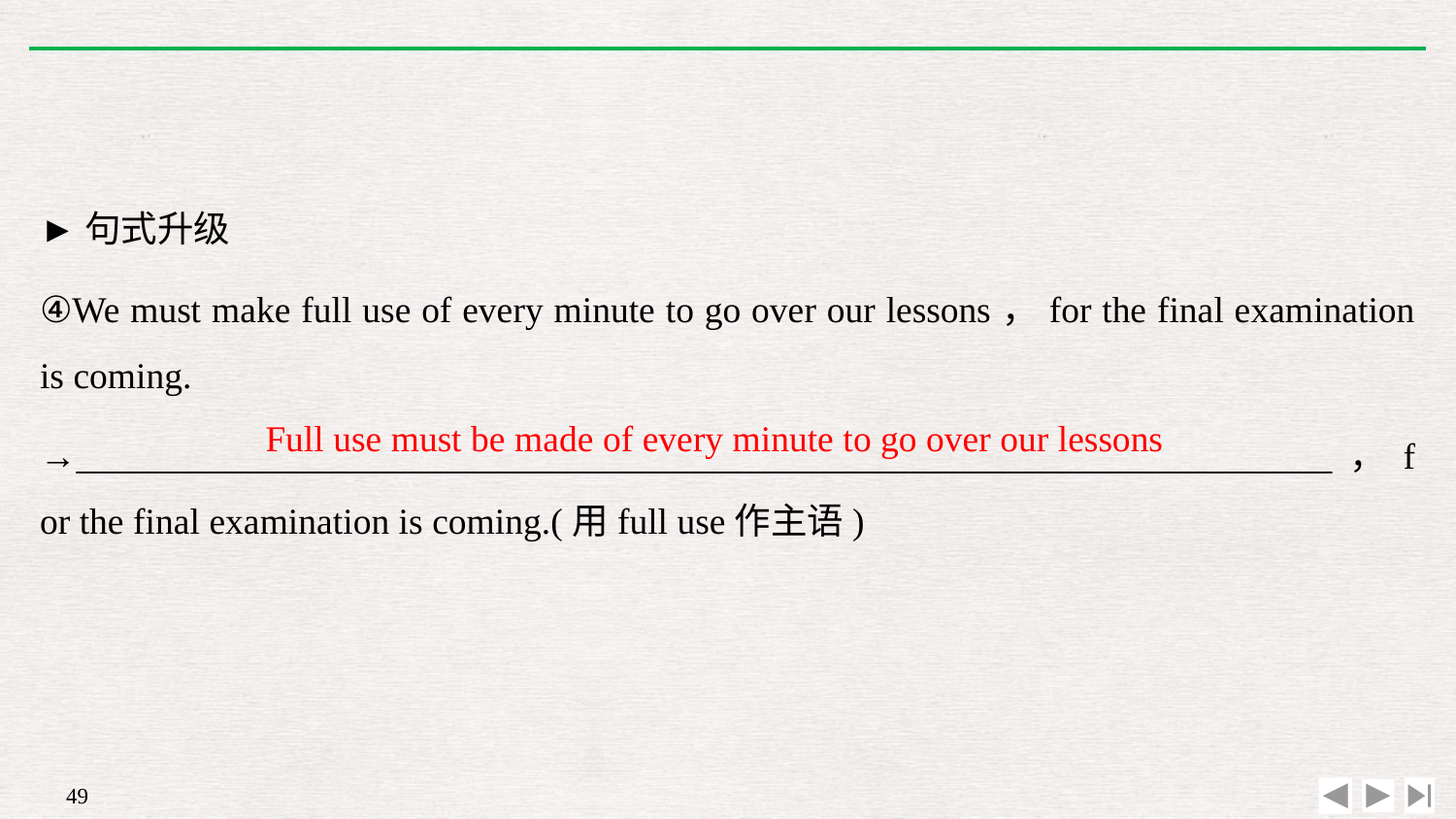

►句式升级
④We must make full use of every minute to go over our lessons，for the final examination is coming.
→_____________________________________________________________________，for the final examination is coming.(用full use作主语)
Full use must be made of every minute to go over our lessons